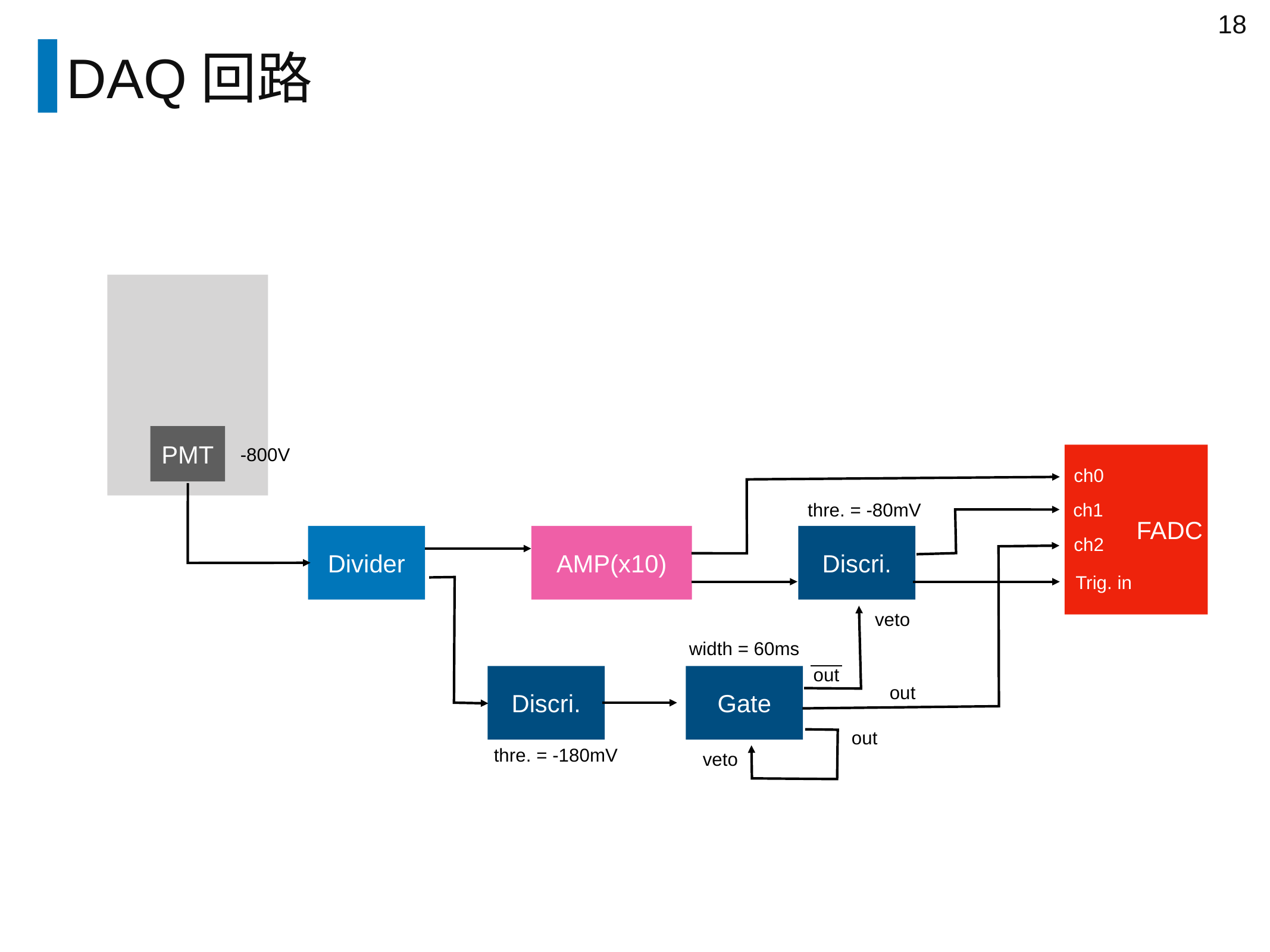

18
# DAQ回路

PMT
-800V
FADC
ch0

thre. = -80mV
ch1

Divider
AMP(x10)
Discri.
ch2

Trig. in

veto

width = 60ms
out
Discri.
Gate

out

out

thre. = -180mV
veto